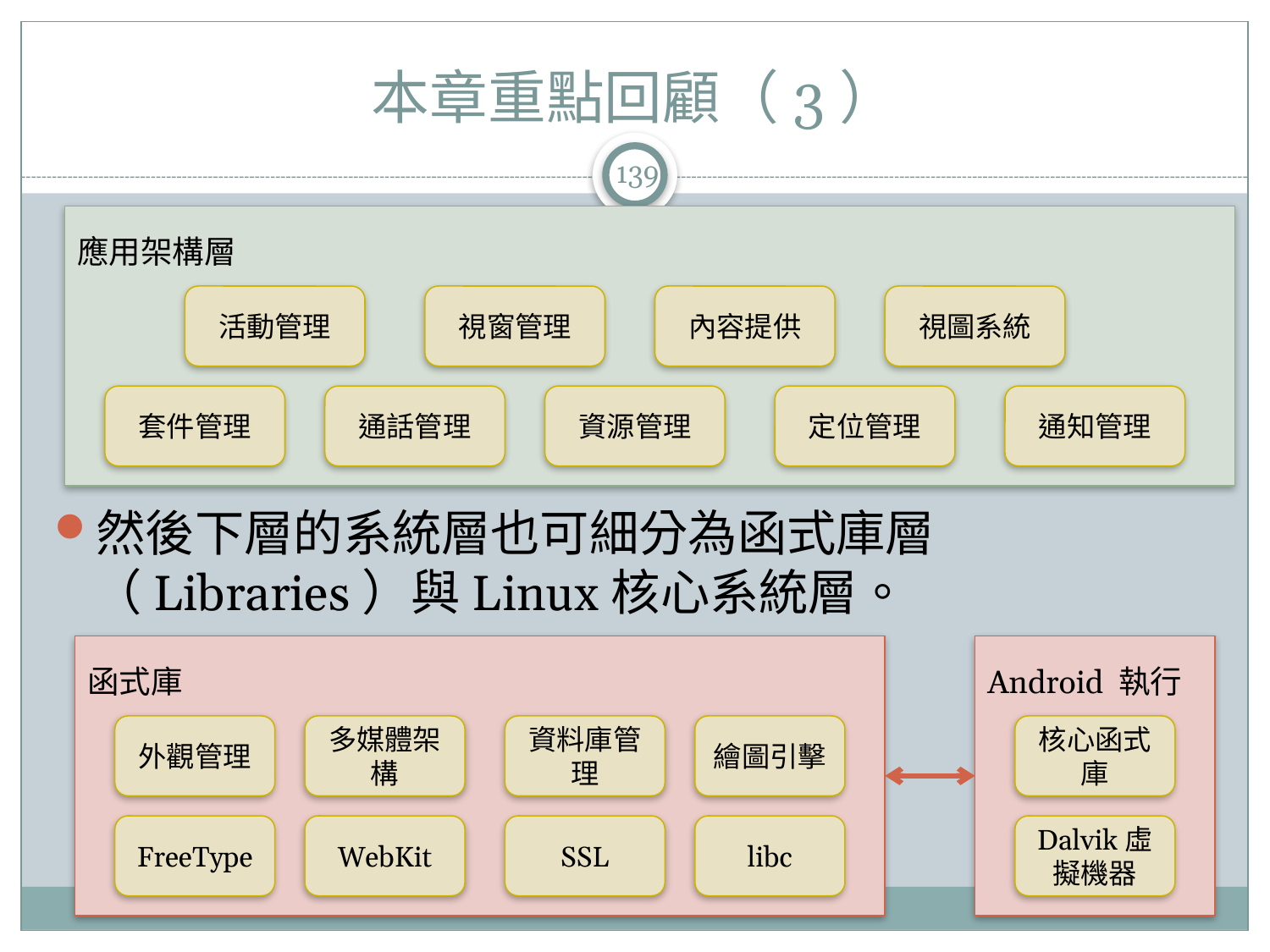

# 本章重點回顧（3）
139
應用架構層

活動管理
視窗管理
內容提供
視圖系統
套件管理
通話管理
資源管理
定位管理
通知管理
然後下層的系統層也可細分為函式庫層（Libraries）與Linux核心系統層。

函式庫

外觀管理
多媒體架構
資料庫管理
繪圖引擊
FreeType
WebKit
SSL
libc
Android 執行

核心函式庫
Dalvik虛擬機器